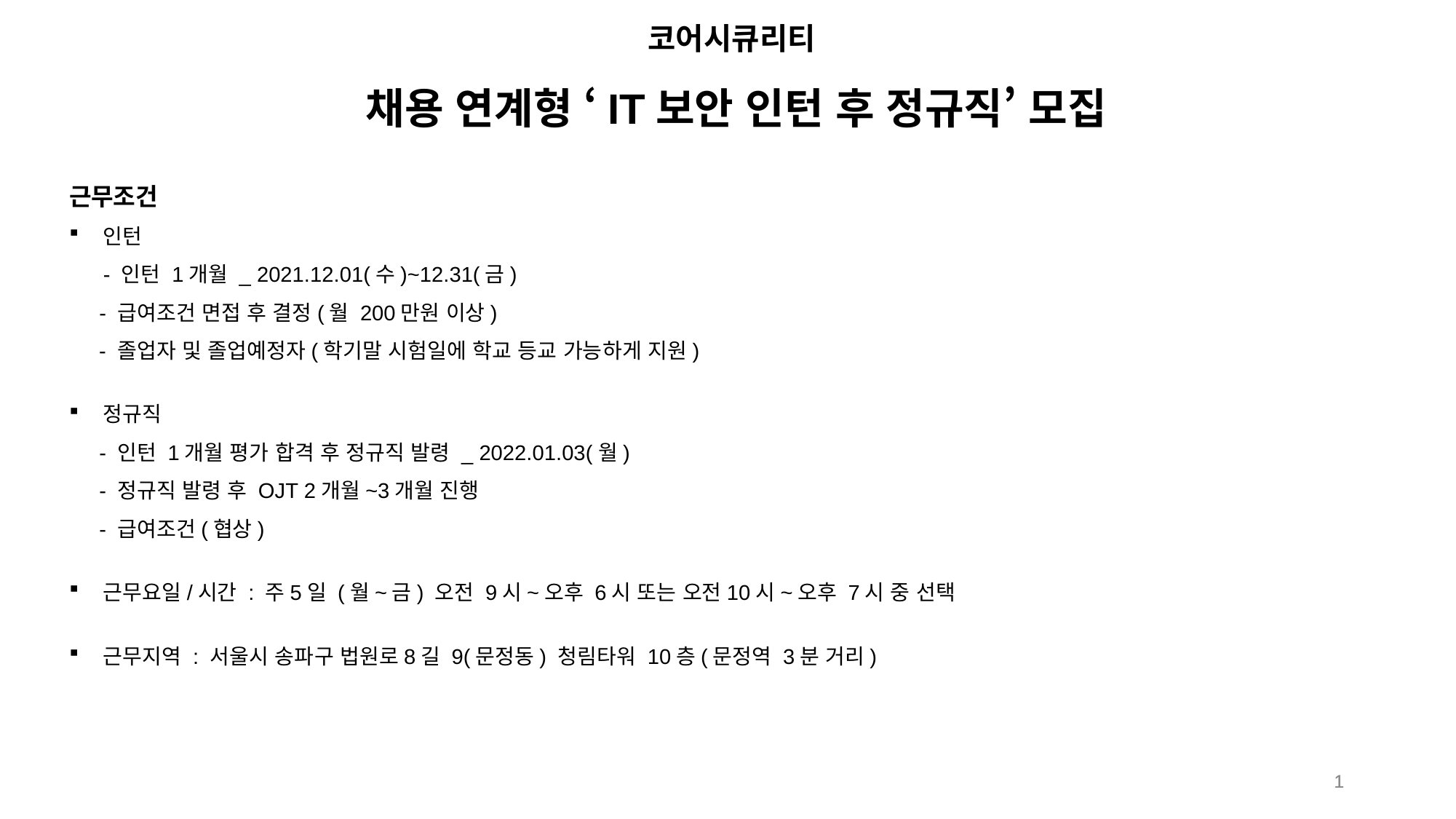

코어시큐리티
채용 연계형 ‘IT보안 인턴 후 정규직’ 모집
근무조건
인턴
- 인턴 1개월 _ 2021.12.01(수)~12.31(금)
     - 급여조건 면접 후 결정(월 200만원 이상)
     - 졸업자 및 졸업예정자(학기말 시험일에 학교 등교 가능하게 지원)

정규직
     - 인턴 1개월 평가 합격 후 정규직 발령 _ 2022.01.03(월)
     - 정규직 발령 후 OJT 2개월~3개월 진행
     - 급여조건(협상)

근무요일/시간 : 주5일 (월~금) 오전 9시~오후 6시 또는 오전10시~오후 7시 중 선택

근무지역 : 서울시 송파구 법원로8길 9(문정동) 청림타워 10층(문정역 3분 거리)
1
1